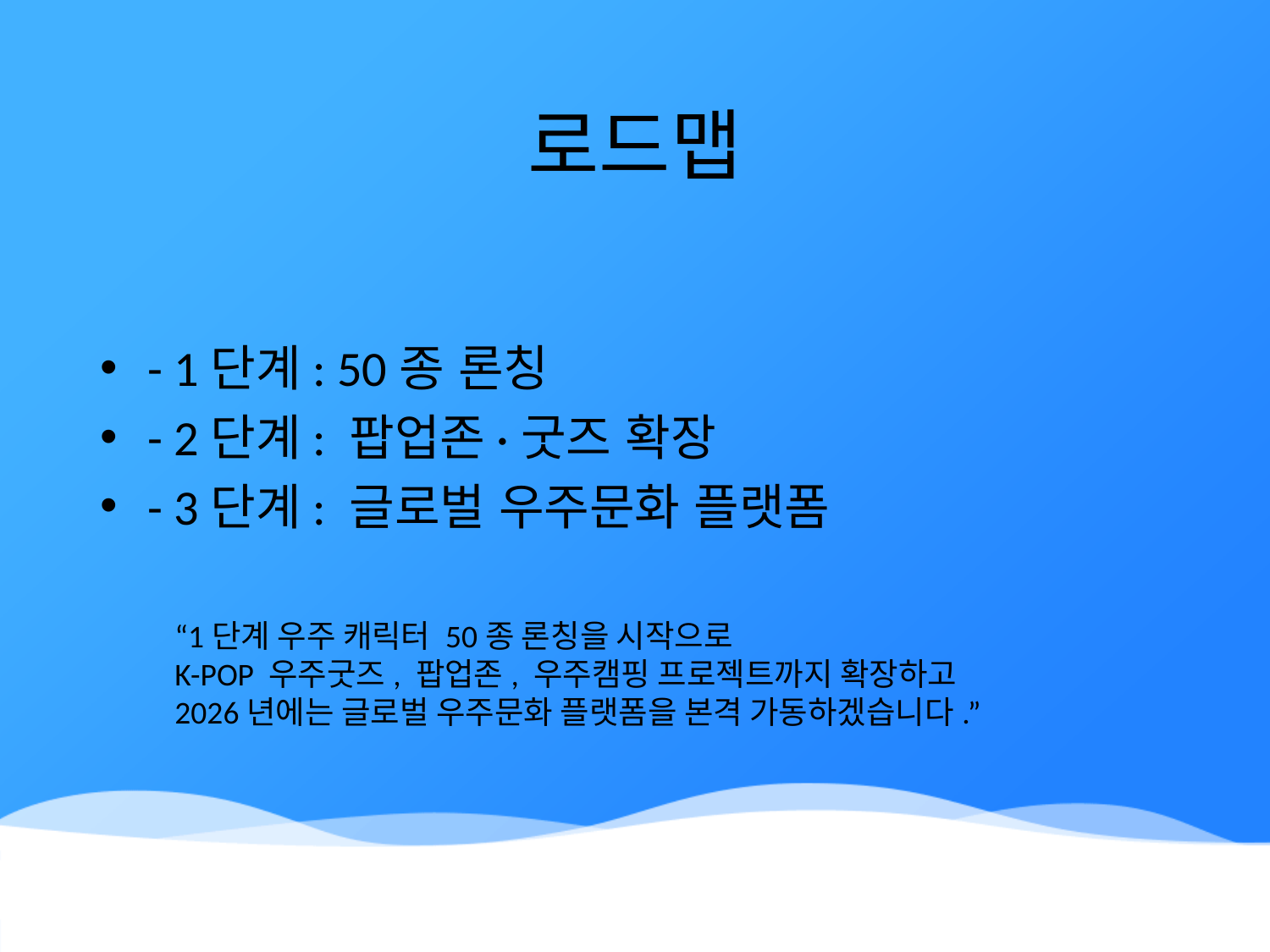

# 로드맵

- 1단계: 50종 론칭
- 2단계: 팝업존·굿즈 확장
- 3단계: 글로벌 우주문화 플랫폼
“1단계 우주 캐릭터 50종 론칭을 시작으로
K-POP 우주굿즈, 팝업존, 우주캠핑 프로젝트까지 확장하고
2026년에는 글로벌 우주문화 플랫폼을 본격 가동하겠습니다.”